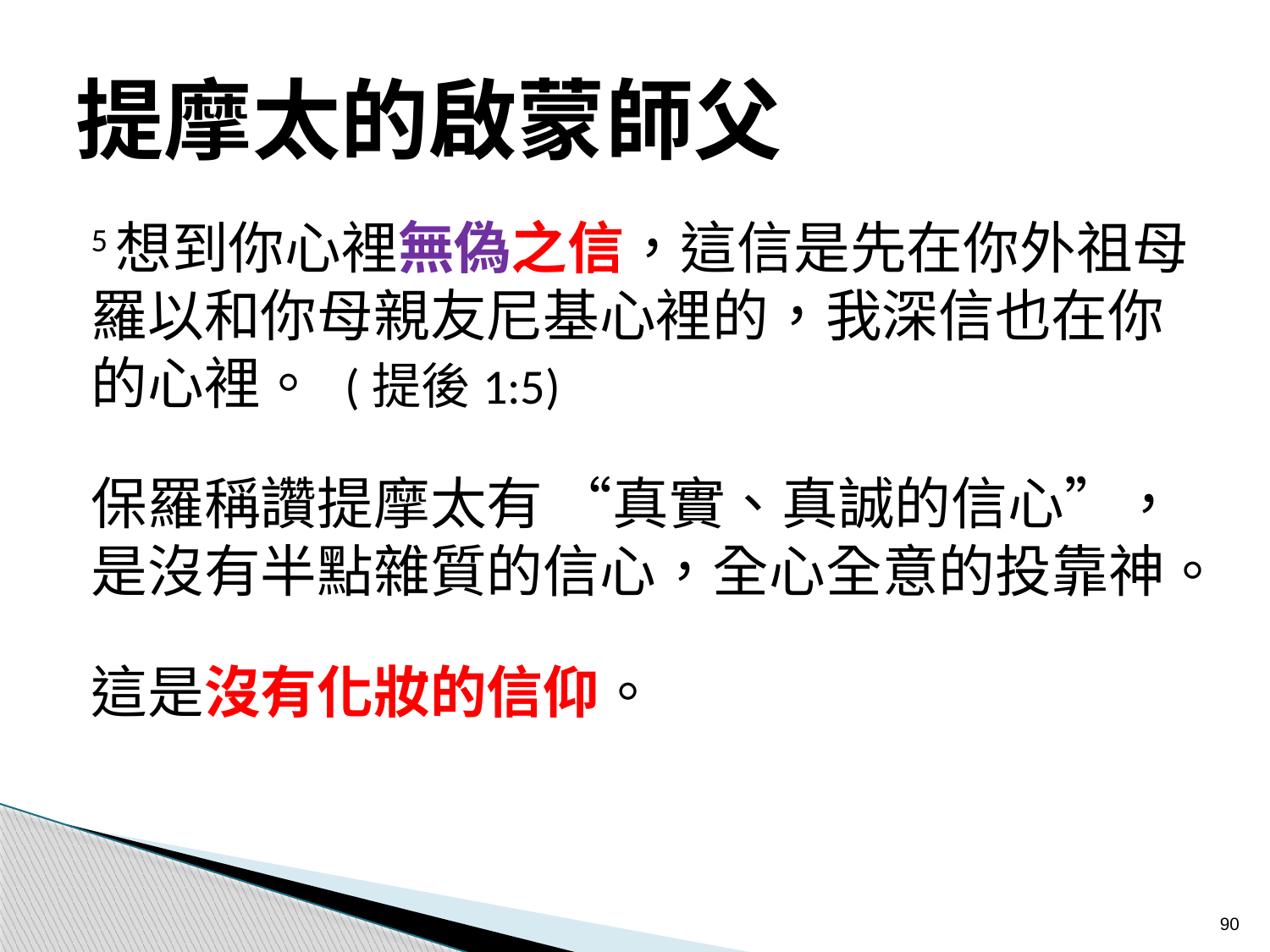

# 提摩太的啟蒙師父
5想到你心裡無偽之信，這信是先在你外祖母羅以和你母親友尼基心裡的，我深信也在你的心裡。	(提後1:5)
保羅稱讚提摩太有 “真實、真誠的信心”，是沒有半點雜質的信心，全心全意的投靠神。
這是沒有化妝的信仰。
90